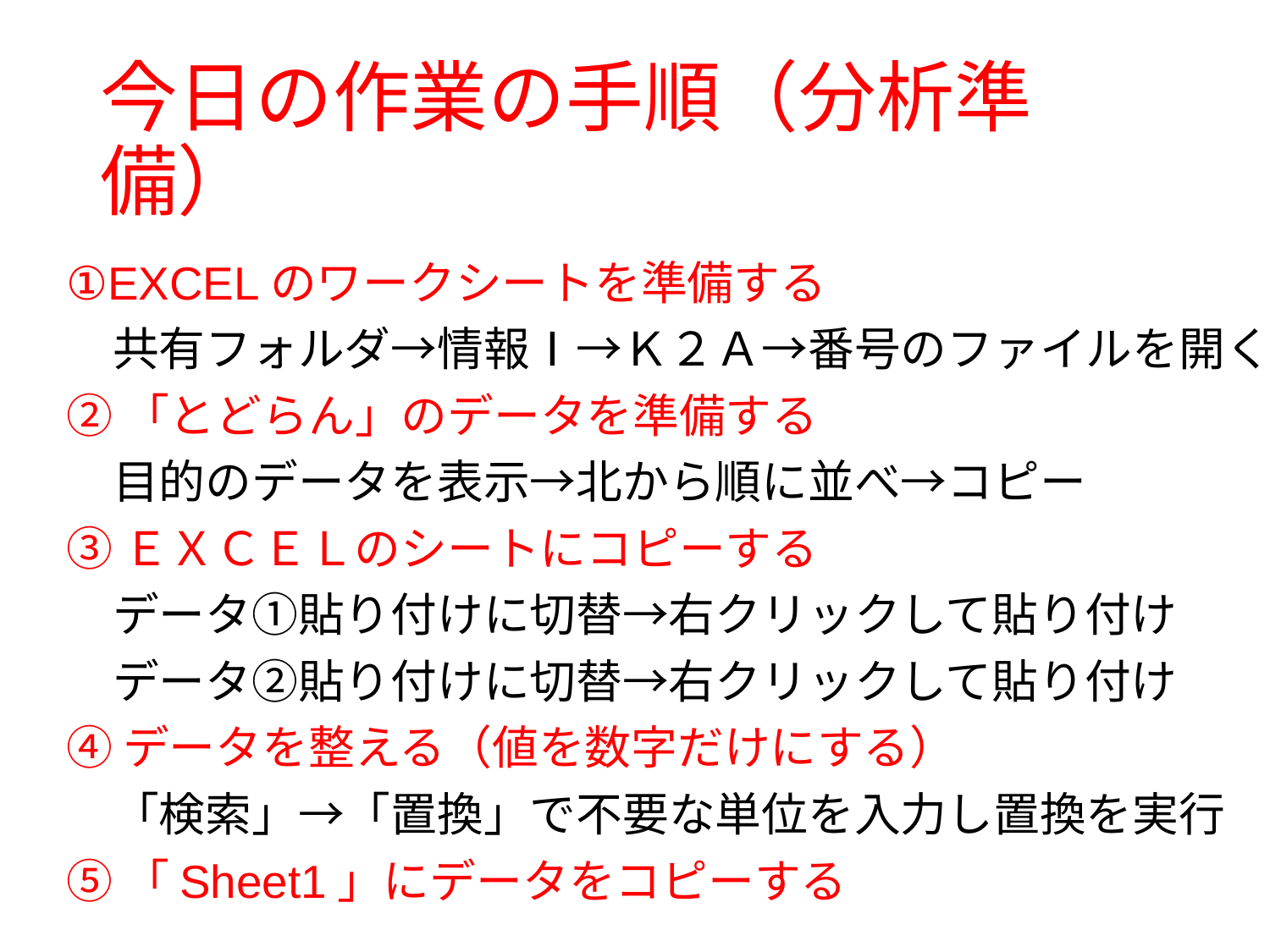

# 今日の作業の手順（分析準備）
①EXCELのワークシートを準備する
　共有フォルダ→情報Ⅰ→Ｋ２Ａ→番号のファイルを開く
②「とどらん」のデータを準備する
　目的のデータを表示→北から順に並べ→コピー
③ＥＸＣＥＬのシートにコピーする
　データ①貼り付けに切替→右クリックして貼り付け
　データ②貼り付けに切替→右クリックして貼り付け
④データを整える（値を数字だけにする）
　「検索」→「置換」で不要な単位を入力し置換を実行
⑤「Sheet1」にデータをコピーする